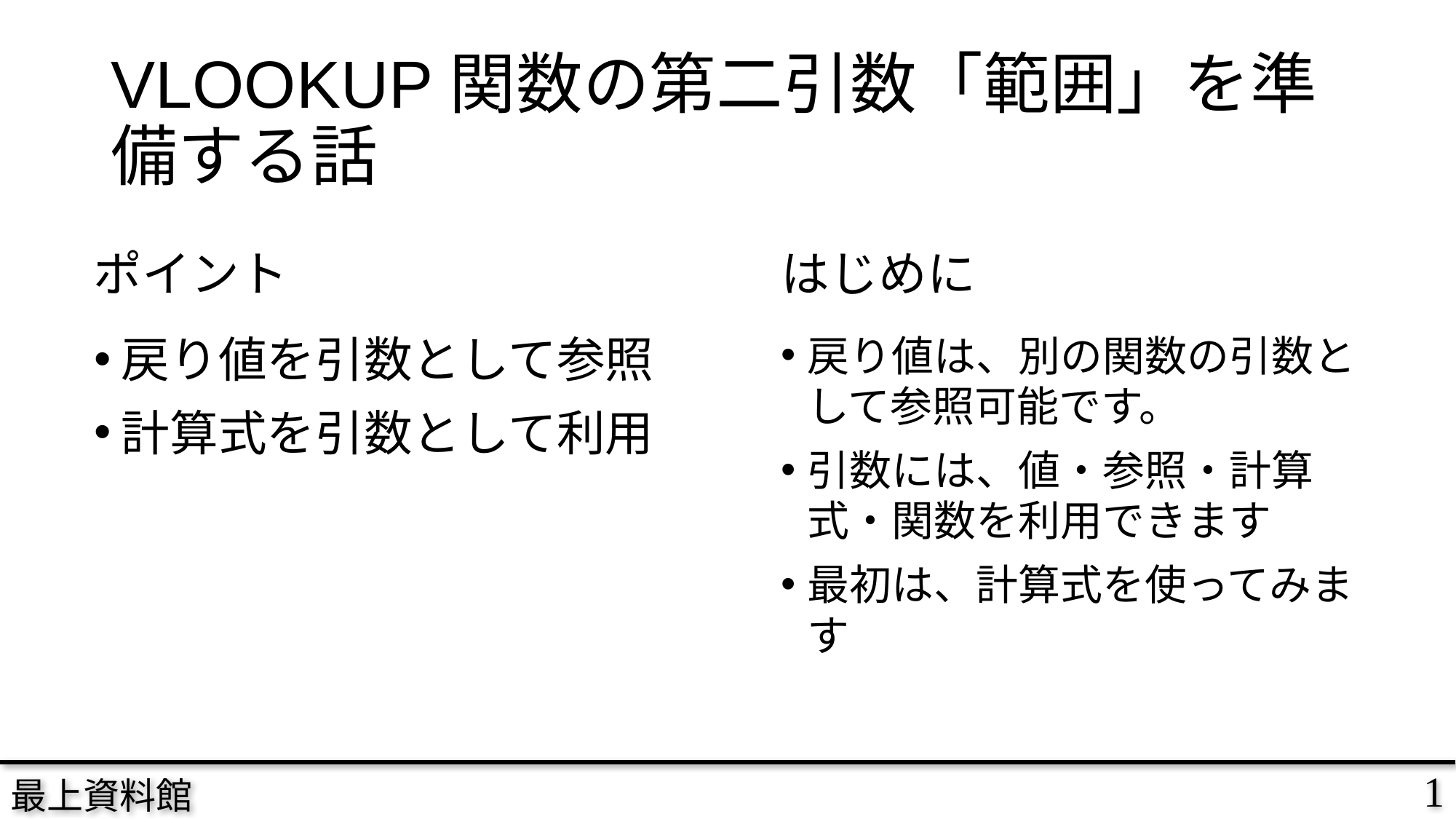

# VLOOKUP関数の第二引数「範囲」を準備する話
はじめに
ポイント
戻り値を引数として参照
計算式を引数として利用
戻り値は、別の関数の引数として参照可能です。
引数には、値・参照・計算式・関数を利用できます
最初は、計算式を使ってみます